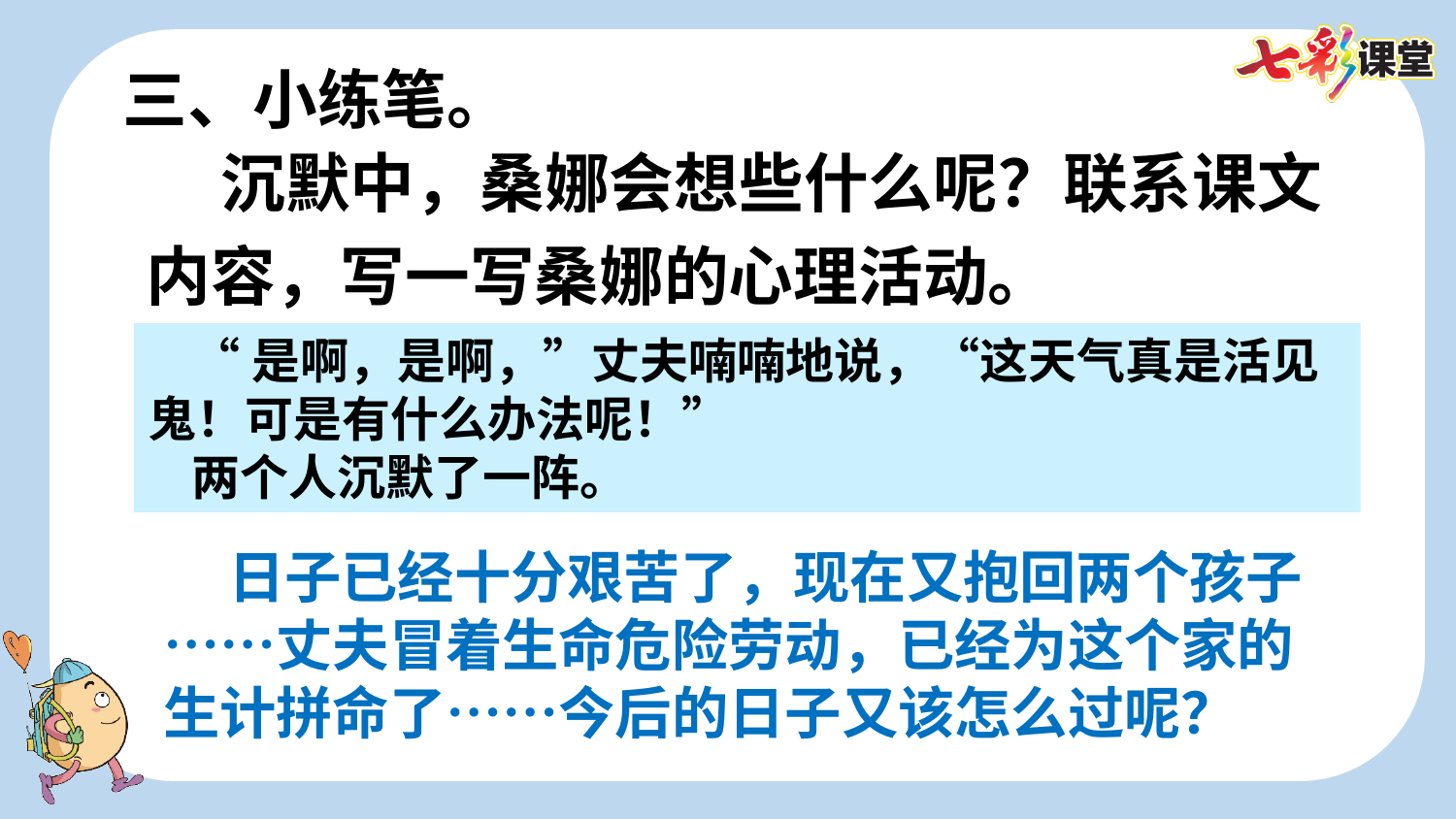

三、小练笔。
    沉默中，桑娜会想些什么呢？联系课文内容，写一写桑娜的心理活动。
    “是啊，是啊，”丈夫喃喃地说，“这天气真是活见鬼！可是有什么办法呢！”
    两个人沉默了一阵。
    日子已经十分艰苦了，现在又抱回两个孩子……丈夫冒着生命危险劳动，已经为这个家的生计拼命了……今后的日子又该怎么过呢？